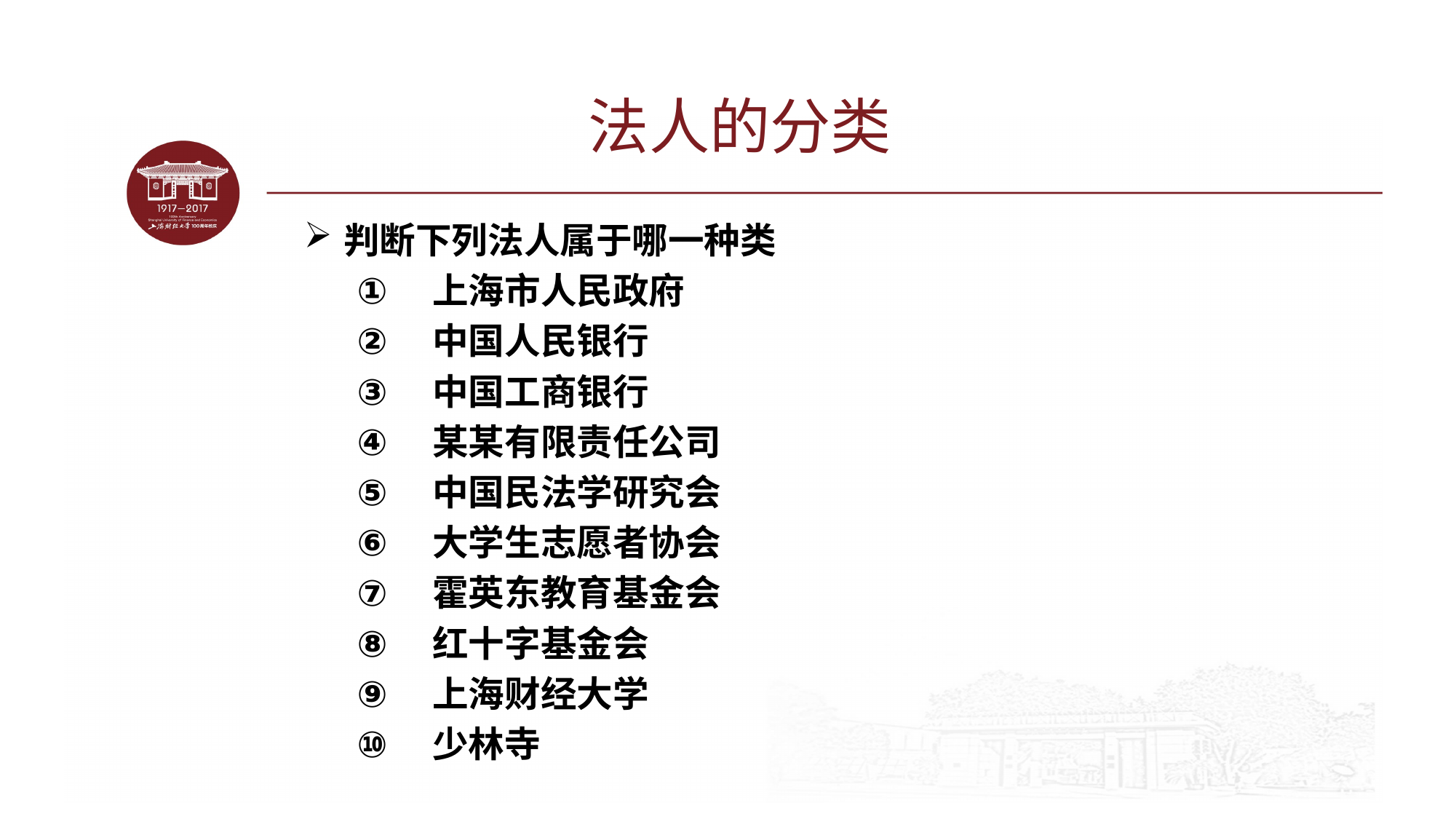

# 法人的分类
判断下列法人属于哪一种类
上海市人民政府
中国人民银行
中国工商银行
某某有限责任公司
中国民法学研究会
大学生志愿者协会
霍英东教育基金会
红十字基金会
上海财经大学
少林寺